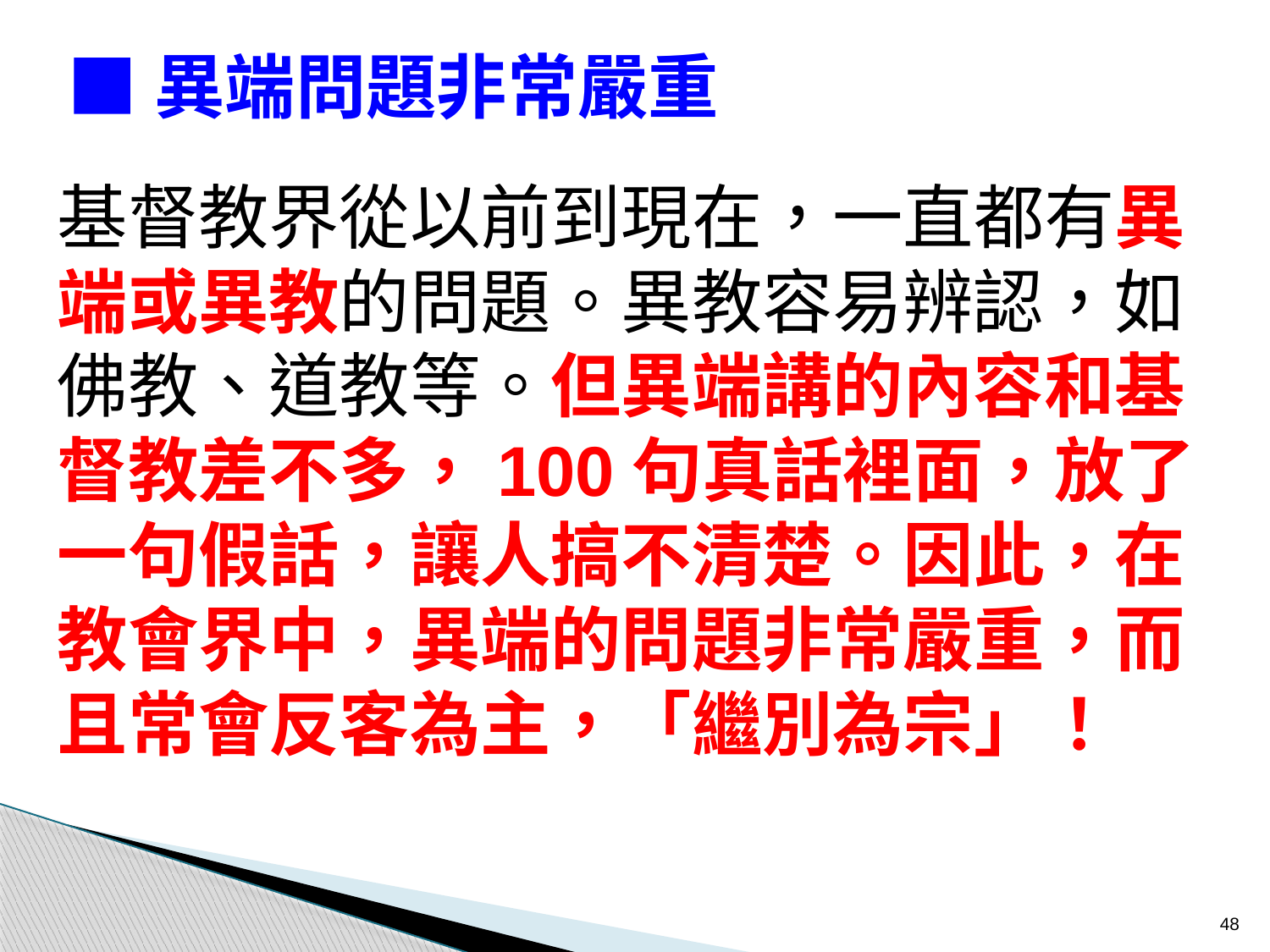

■異端問題非常嚴重
基督教界從以前到現在，一直都有異端或異教的問題。異教容易辨認，如佛教、道教等。但異端講的內容和基督教差不多，100句真話裡面，放了一句假話，讓人搞不清楚。因此，在教會界中，異端的問題非常嚴重，而且常會反客為主，「繼別為宗」！
48